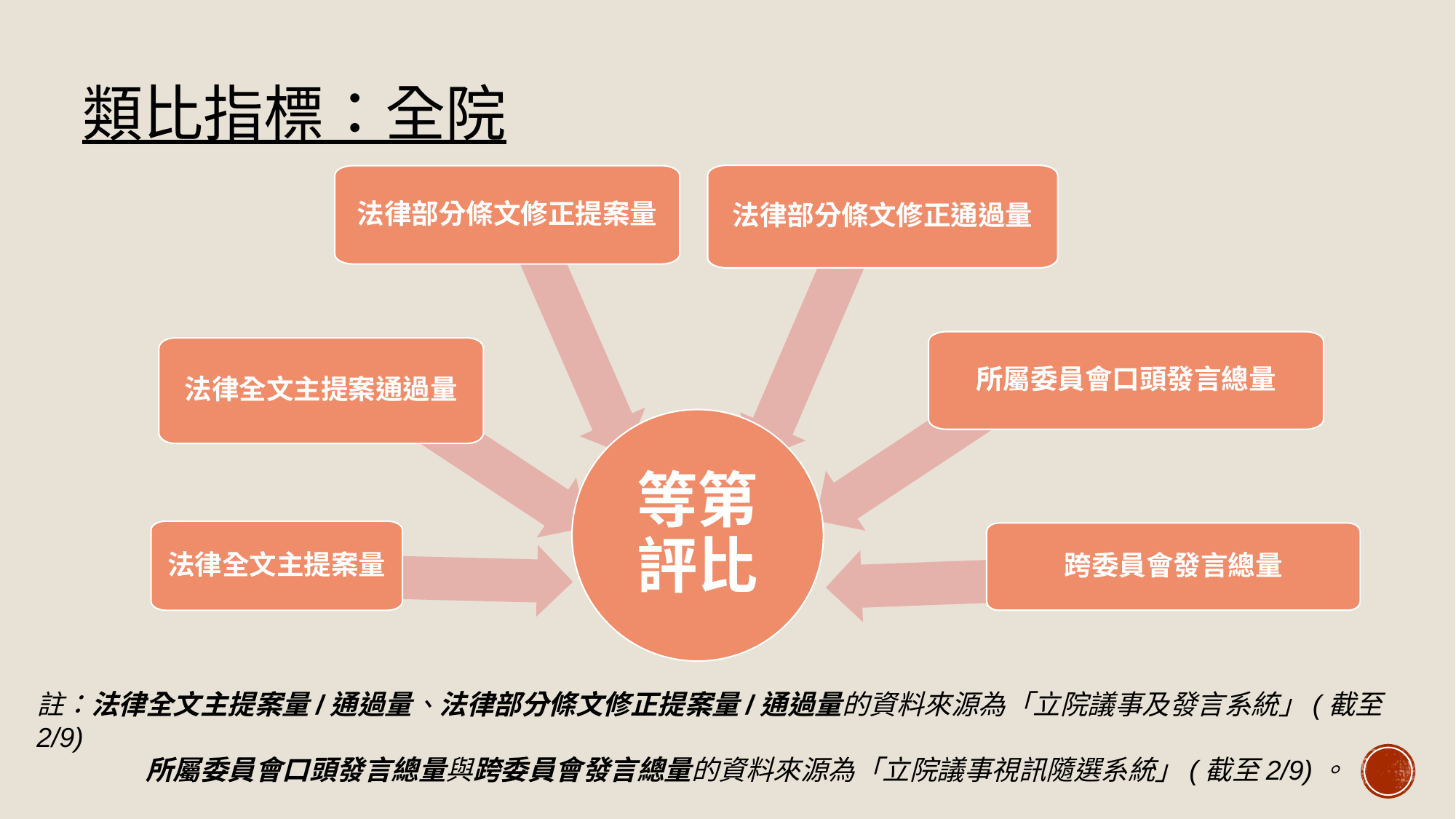

# 類比指標：全院
法律部分條文修正通過量
法律部分條文修正提案量

所屬委員會口頭發言總量
法律全文主提案通過量
等第評比

法律全文主提案量
跨委員會發言總量

註：法律全文主提案量/通過量、法律部分條文修正提案量/通過量的資料來源為「立院議事及發言系統」(截至2/9)
	所屬委員會口頭發言總量與跨委員會發言總量的資料來源為「立院議事視訊隨選系統」(截至2/9)。